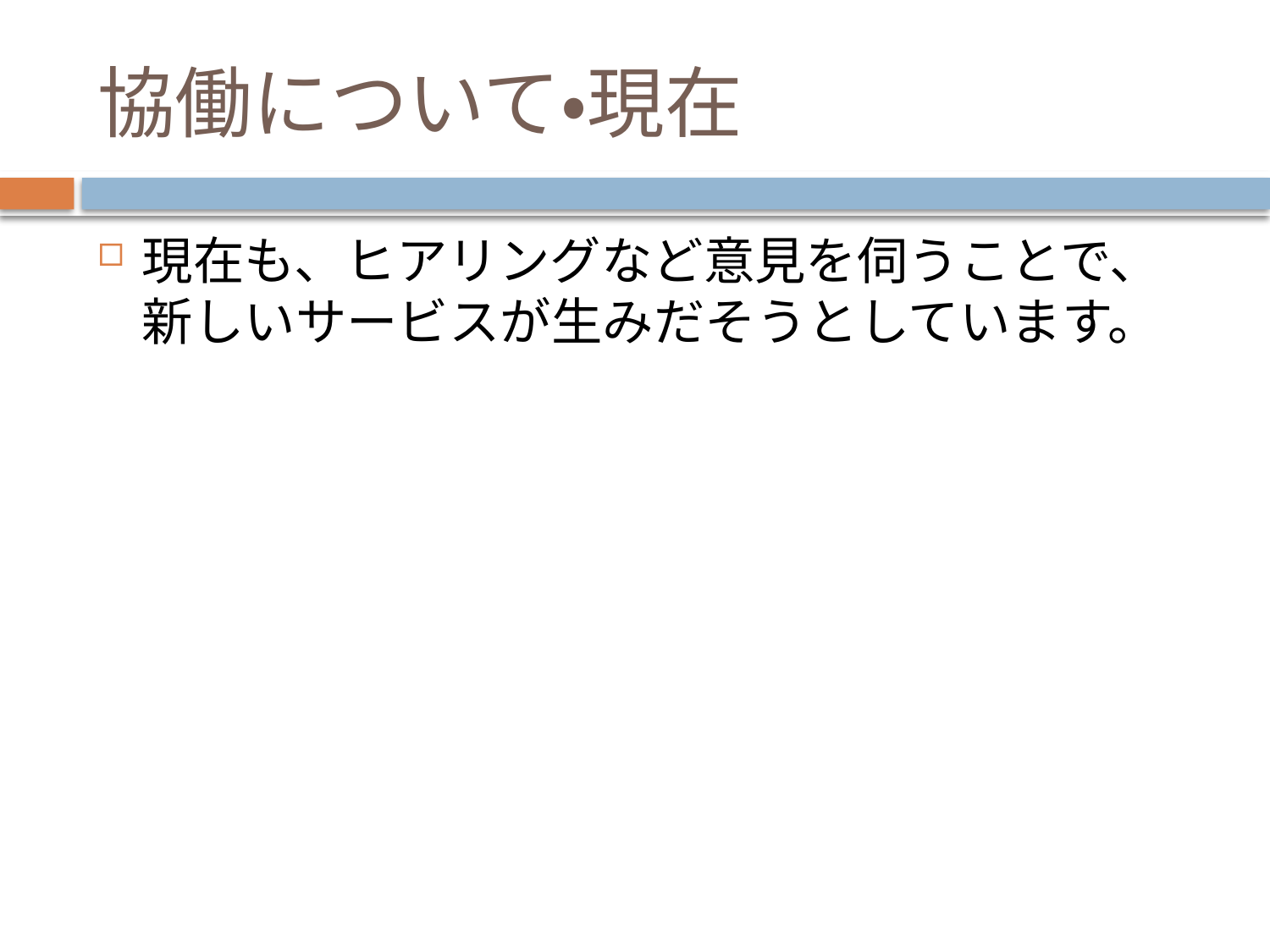

# 協働について・現在
現在も、ヒアリングなど意見を伺うことで、新しいサービスが生みだそうとしています。